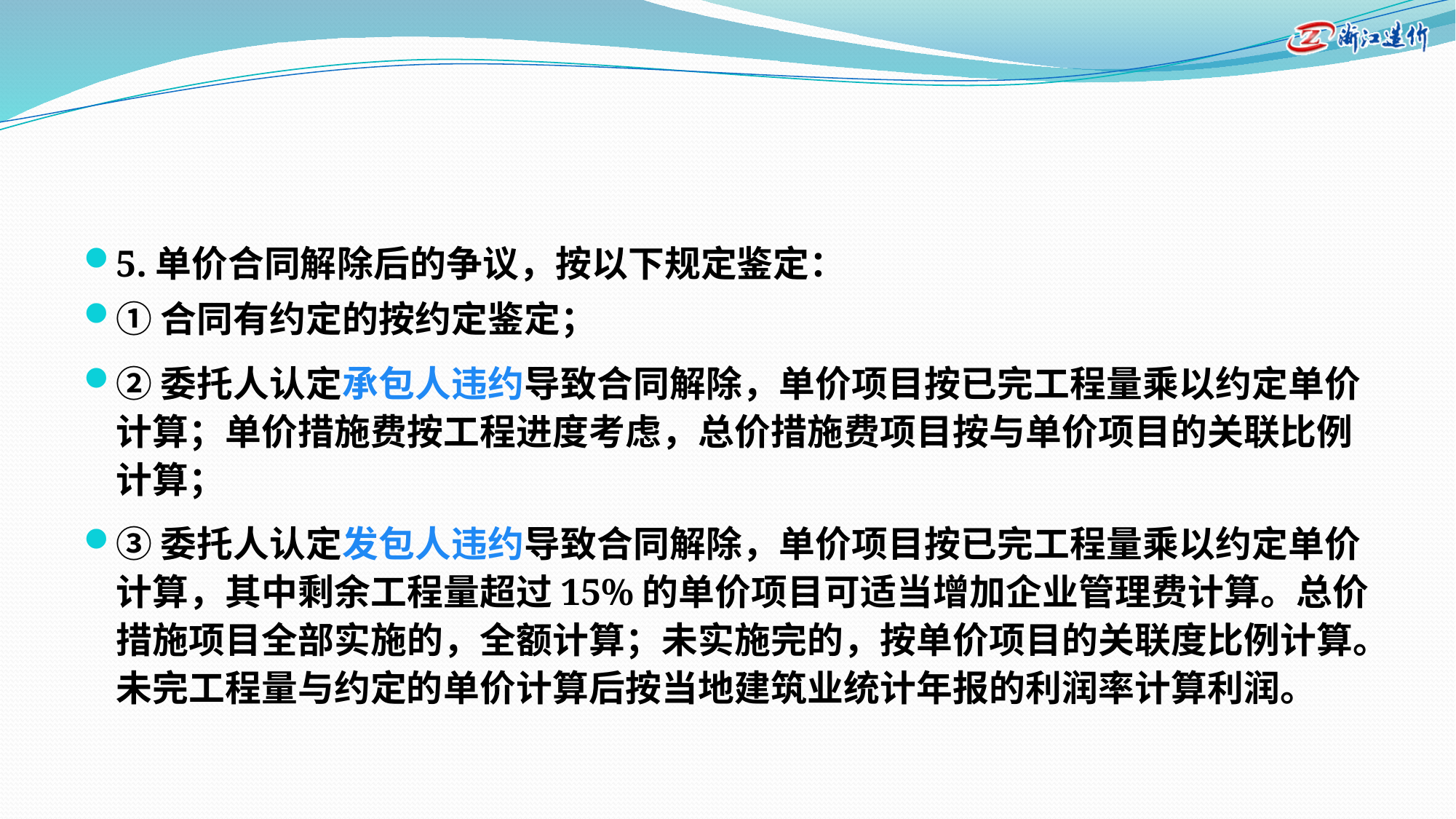

#
5.单价合同解除后的争议，按以下规定鉴定：
①合同有约定的按约定鉴定；
②委托人认定承包人违约导致合同解除，单价项目按已完工程量乘以约定单价计算；单价措施费按工程进度考虑，总价措施费项目按与单价项目的关联比例计算；
③委托人认定发包人违约导致合同解除，单价项目按已完工程量乘以约定单价计算，其中剩余工程量超过15%的单价项目可适当增加企业管理费计算。总价措施项目全部实施的，全额计算；未实施完的，按单价项目的关联度比例计算。未完工程量与约定的单价计算后按当地建筑业统计年报的利润率计算利润。